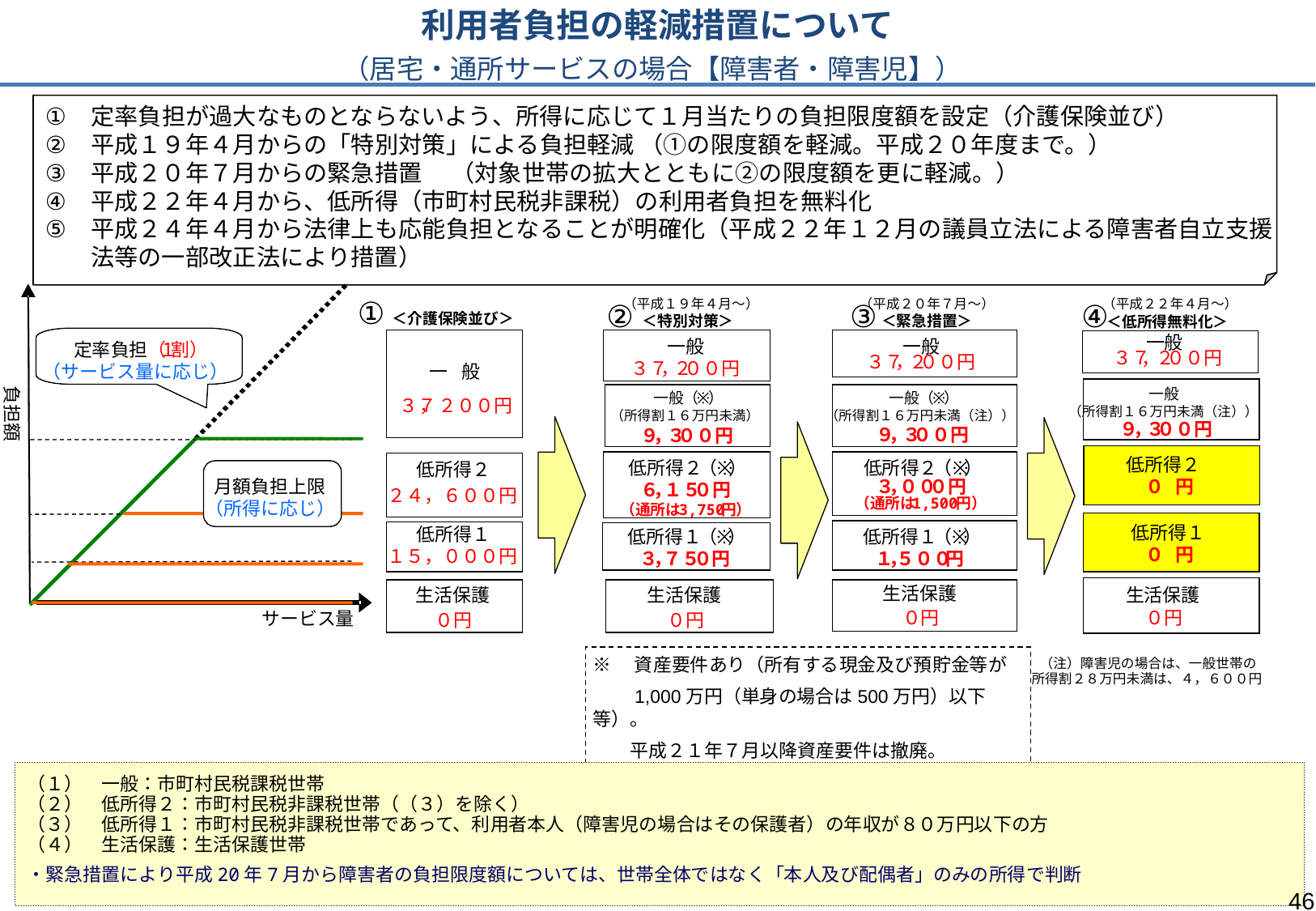

利用者負担の軽減措置について
（居宅・通所サービスの場合【障害者・障害児】）
定率負担が過大なものとならないよう、所得に応じて１月当たりの負担限度額を設定（介護保険並び）
平成１９年４月からの「特別対策」による負担軽減 （①の限度額を軽減。平成２０年度まで。）
平成２０年７月からの緊急措置　 （対象世帯の拡大とともに②の限度額を更に軽減。）
平成２２年４月から、低所得（市町村民税非課税）の利用者負担を無料化
平成２４年４月から法律上も応能負担となることが明確化（平成２２年１２月の議員立法による障害者自立支援法等の一部改正法により措置）

①
（平成１９年４月～）
（平成２０年７月～）
（平成２２年４月～）
②
③
④
＜介護保険並び＞
＜特別対策＞
＜緊急措置＞
＜低所得無料化＞

一般
一般
一般
定率負担
（
１
割）
３７
２
００円
，
３７
，
２
００円
３７
，
２
００円
（サービス量に応じ）
一
般

一般
負担額
一般
（
※
）
一般
（
※
）
３７
，２００円
（所得割１６万円未満（注））
（所得割１６万円未満）
（所得割１６万円未満（注））

９
，
３
００円

９
，
３
００円
９
，
３
００円

低所得２

低所得２
（
※
）
低所得２
（
※
）
低所得２

３
，
００
０円
０
円
月額負担上限
６
，
１５
０円
２４，６００円
（通所は
1,500
円）
（所得に応じ）
（通所は
3,750
円）

低所得１

低所得１
低所得１
（
※
）
低所得１
（
※
）
０
円
１５，０００円
３
，
７５
０円
１
，
５００
円

生活保護
生活保護
生活保護
生活保護

０円
０円
サービス量
０円
０円
※　資産要件あり（所有する現金及び預貯金等が
　　1,000万円（単身の場合は500万円）以下等）。
　　平成２１年７月以降資産要件は撤廃。
（注）障害児の場合は、一般世帯の
所得割２８万円未満は、４，６００円

（１）　一般：市町村民税課税世帯
（２）　低所得２：市町村民税非課税世帯（（３）を除く）
（３）　低所得１：市町村民税非課税世帯であって、利用者本人（障害児の場合はその保護者）の年収が８０万円以下の方
（４）　生活保護：生活保護世帯
・緊急措置により平成20年7月から障害者の負担限度額については、世帯全体ではなく「本人及び配偶者」のみの所得で判断
46